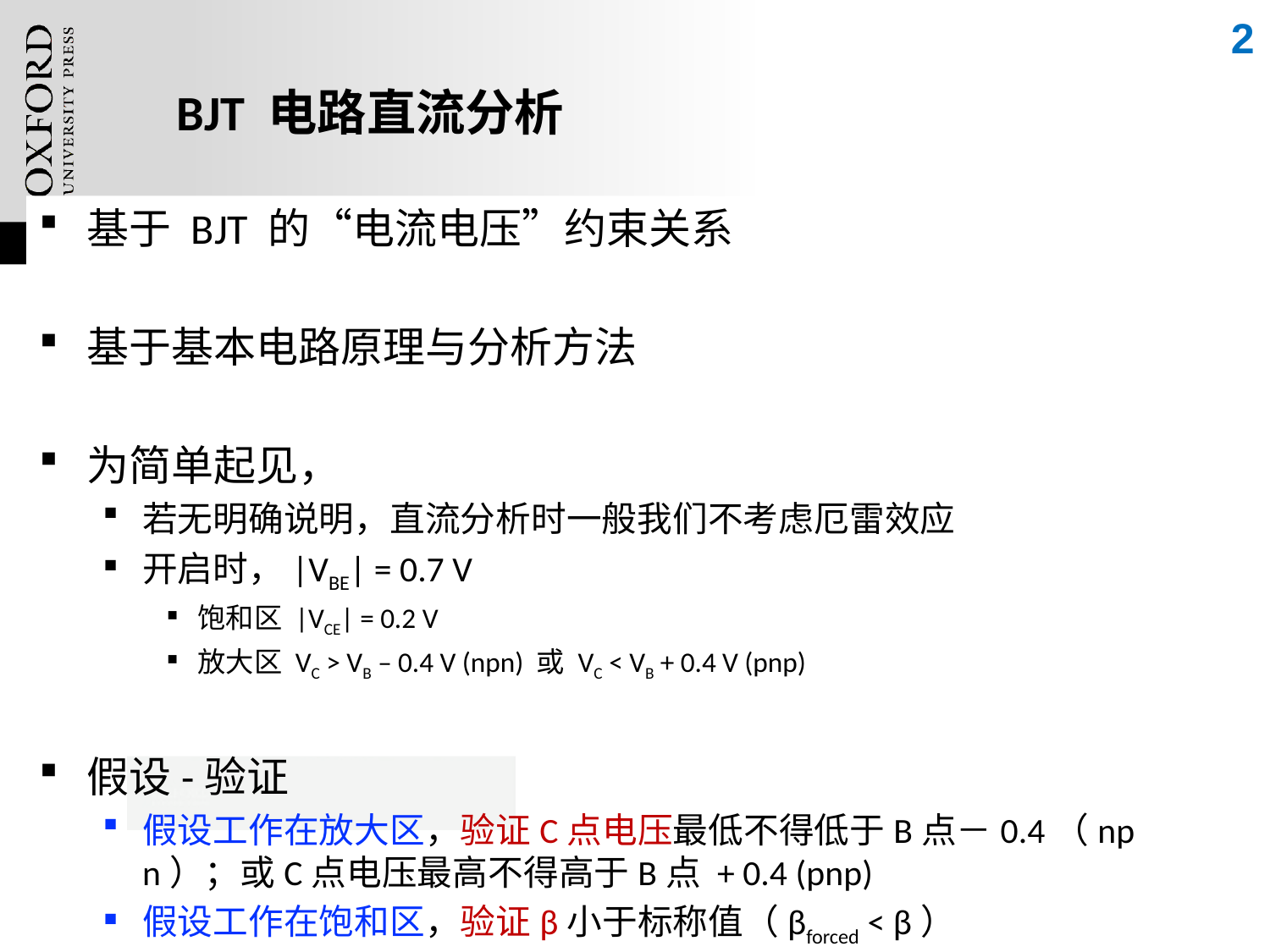

2
# BJT 电路直流分析
基于 BJT 的“电流电压”约束关系

基于基本电路原理与分析方法

为简单起见，
若无明确说明，直流分析时一般我们不考虑厄雷效应
开启时，|VBE| = 0.7 V
饱和区 |VCE| = 0.2 V
放大区 VC > VB – 0.4 V (npn) 或 VC < VB + 0.4 V (pnp)

假设-验证
假设工作在放大区，验证C点电压最低不得低于B点－0.4（npn）；或C点电压最高不得高于B点 + 0.4 (pnp)
假设工作在饱和区，验证β小于标称值（βforced < β）